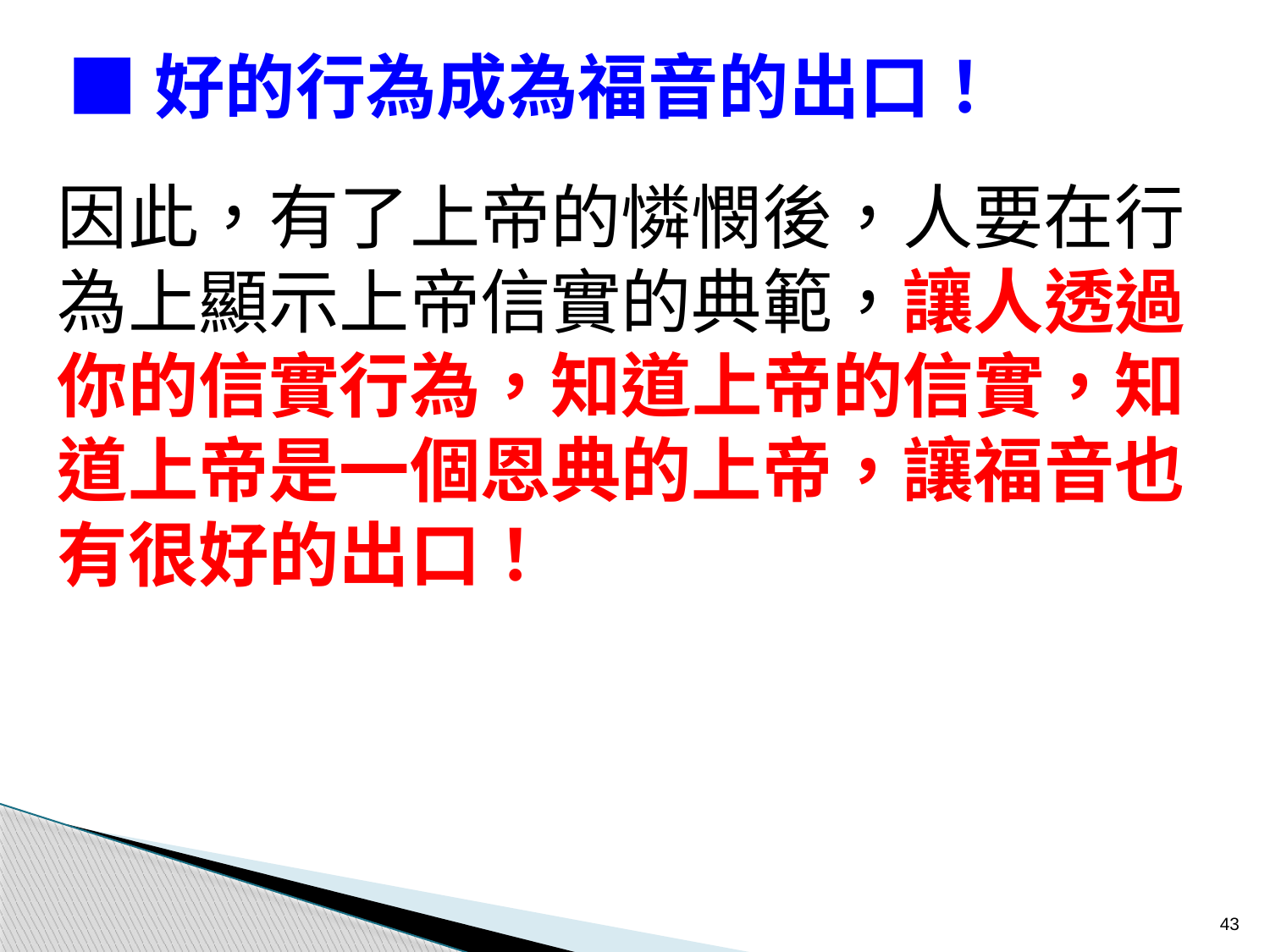

■好的行為成為福音的出口！
因此，有了上帝的憐憫後，人要在行為上顯示上帝信實的典範，讓人透過你的信實行為，知道上帝的信實，知道上帝是一個恩典的上帝，讓福音也有很好的出口！
43